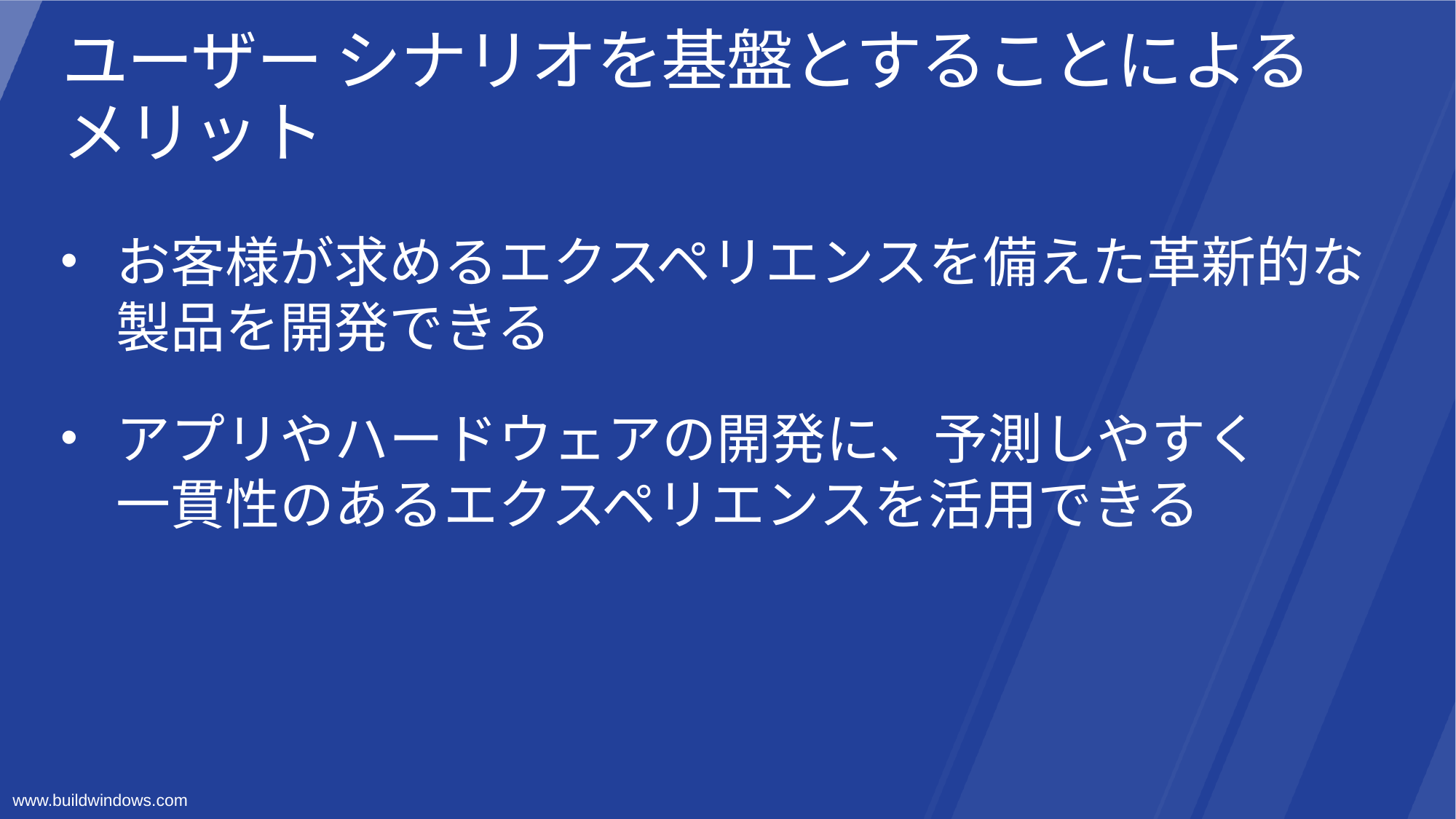

# ユーザー シナリオを基盤とすることによる メリット
お客様が求めるエクスペリエンスを備えた革新的な製品を開発できる
アプリやハードウェアの開発に、予測しやすく
一貫性のあるエクスペリエンスを活用できる